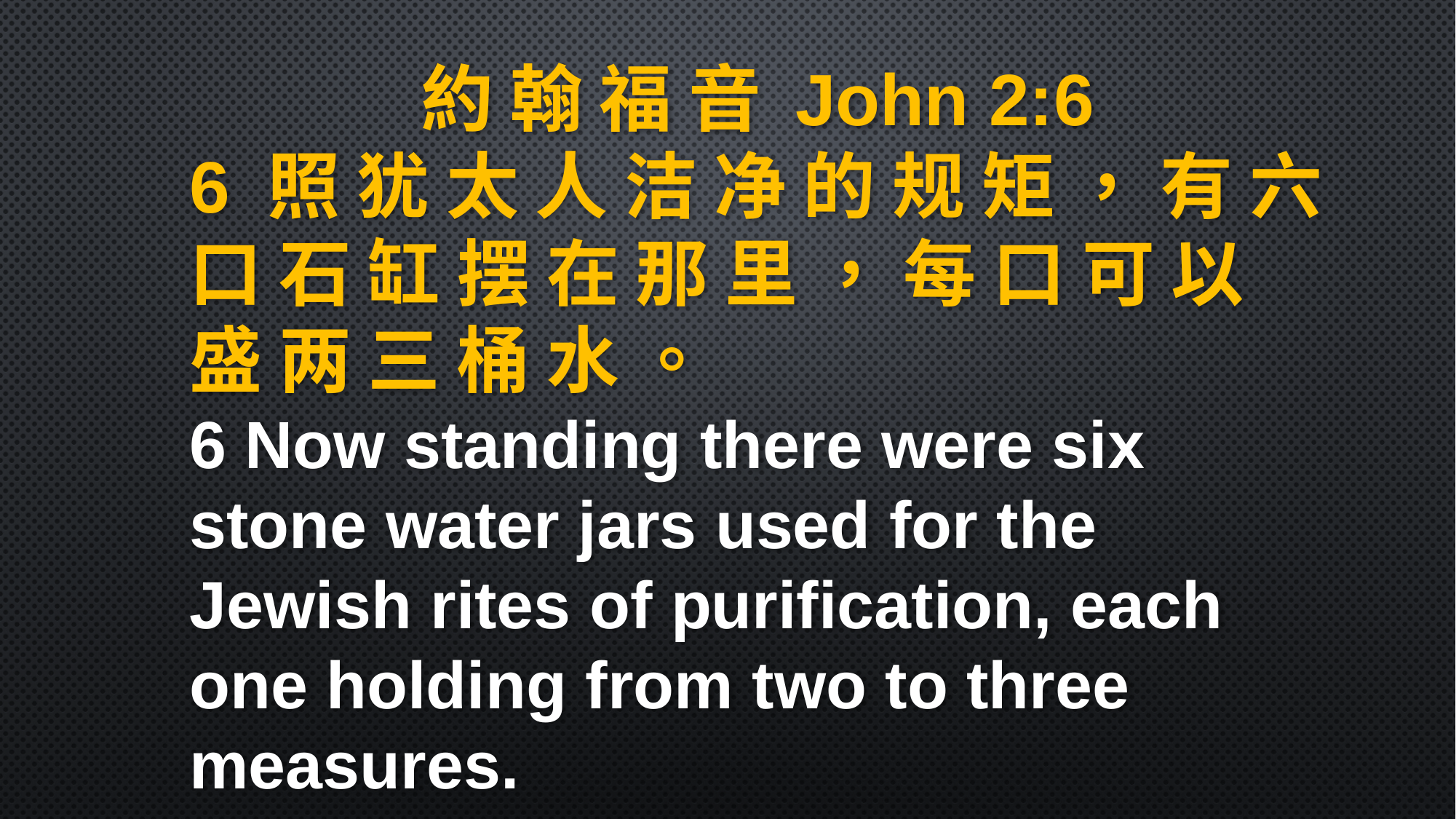

約 翰 福 音 John 2:6
6 照 犹 太 人 洁 净 的 规 矩 ， 有 六 口 石 缸 摆 在 那 里 ， 每 口 可 以 盛 两 三 桶 水 。
6 Now standing there were six stone water jars used for the Jewish rites of purification, each one holding from two to three measures.